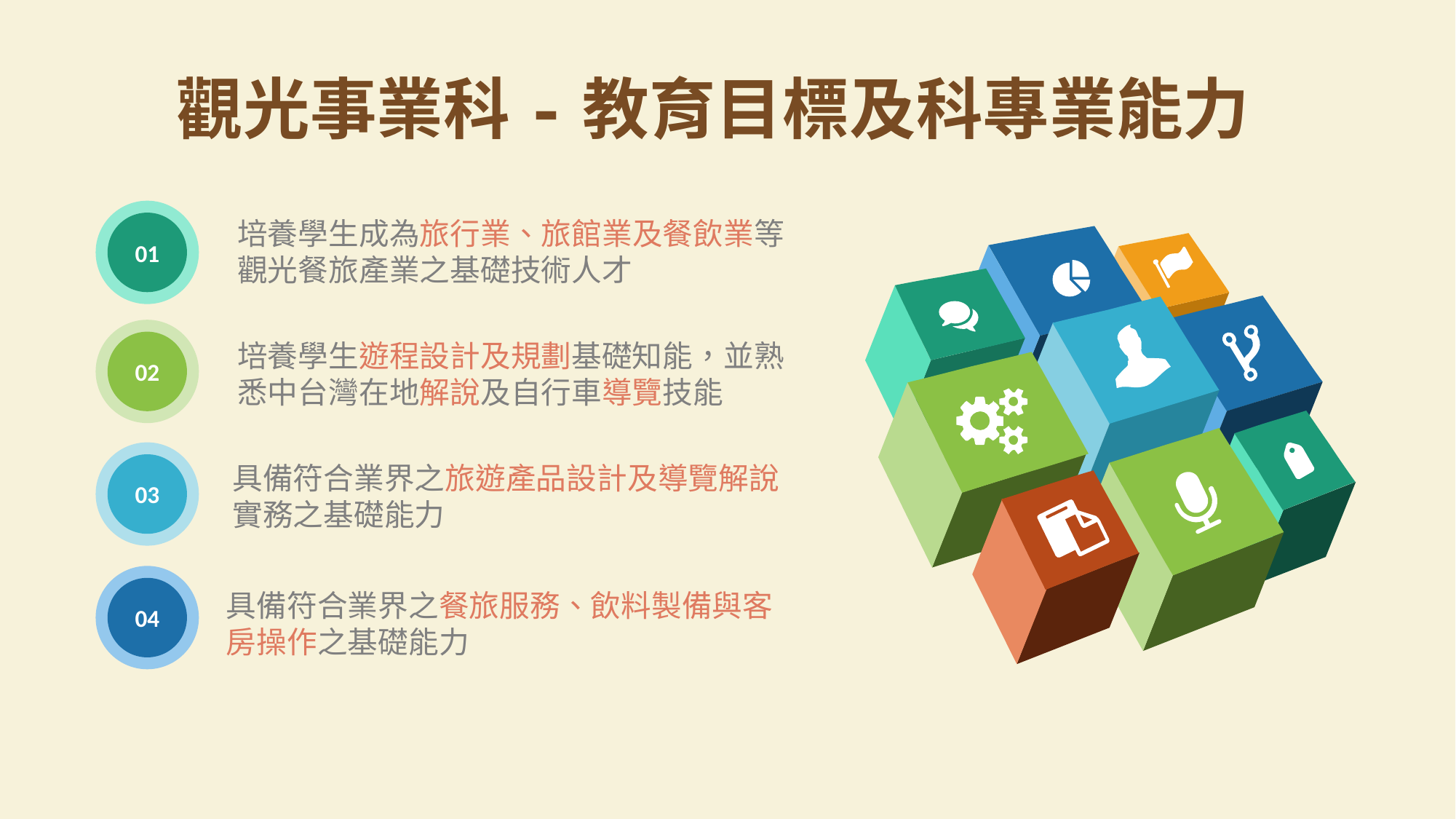

觀光事業科-教育目標及科專業能力

01
培養學生成為旅行業、旅館業及餐飲業等觀光餐旅產業之基礎技術人才

02

培養學生遊程設計及規劃基礎知能，並熟悉中台灣在地解說及自行車導覽技能

03

具備符合業界之旅遊產品設計及導覽解說實務之基礎能力

04
具備符合業界之餐旅服務、飲料製備與客房操作之基礎能力